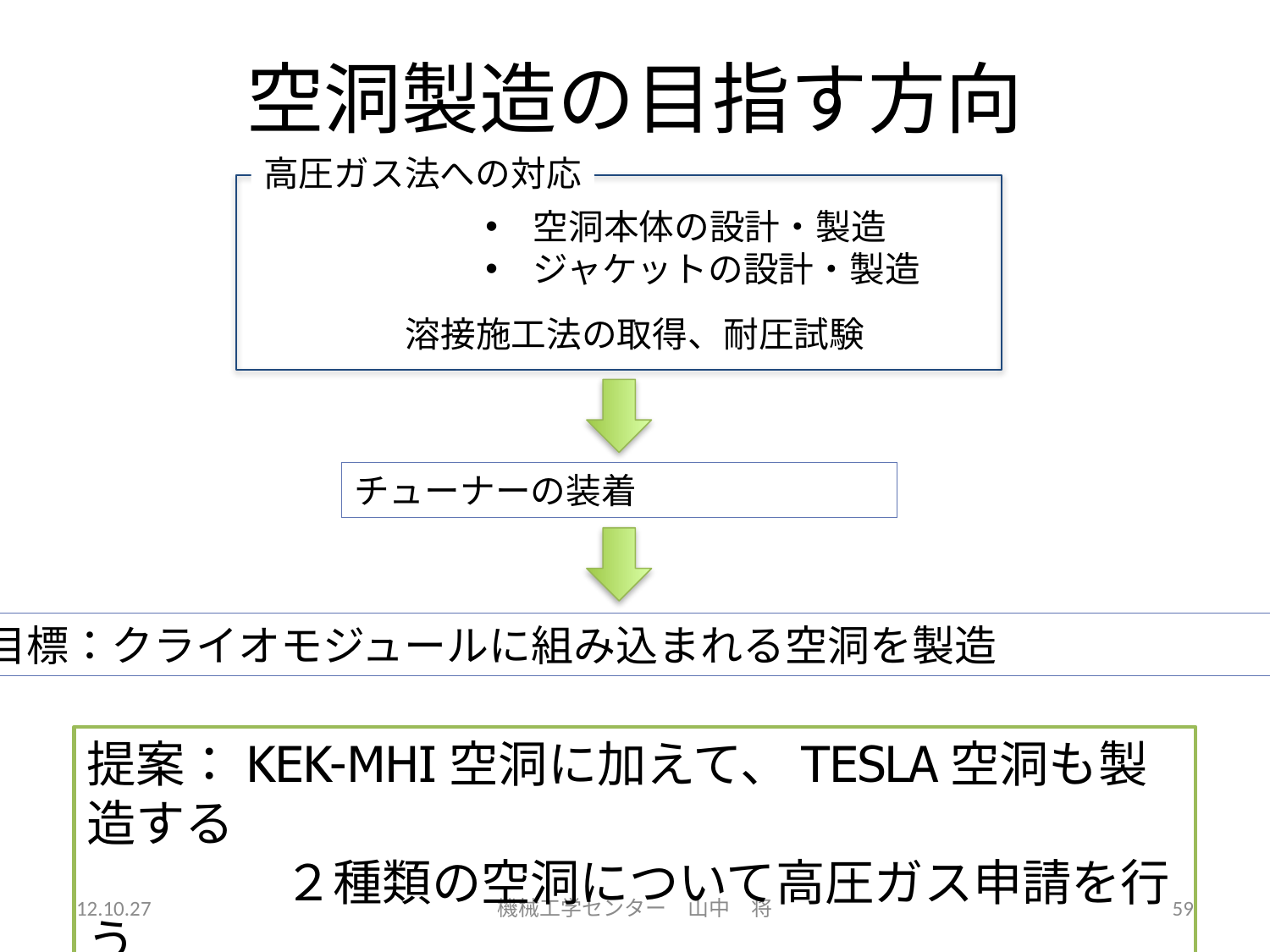

# 空洞製造の目指す方向
高圧ガス法への対応

空洞本体の設計・製造
ジャケットの設計・製造
溶接施工法の取得、耐圧試験

チューナーの装着

最終目標：クライオモジュールに組み込まれる空洞を製造
提案：KEK-MHI空洞に加えて、TESLA空洞も製造する
　　　　２種類の空洞について高圧ガス申請を行う
12.10.27
機械工学センター　山中　将
59